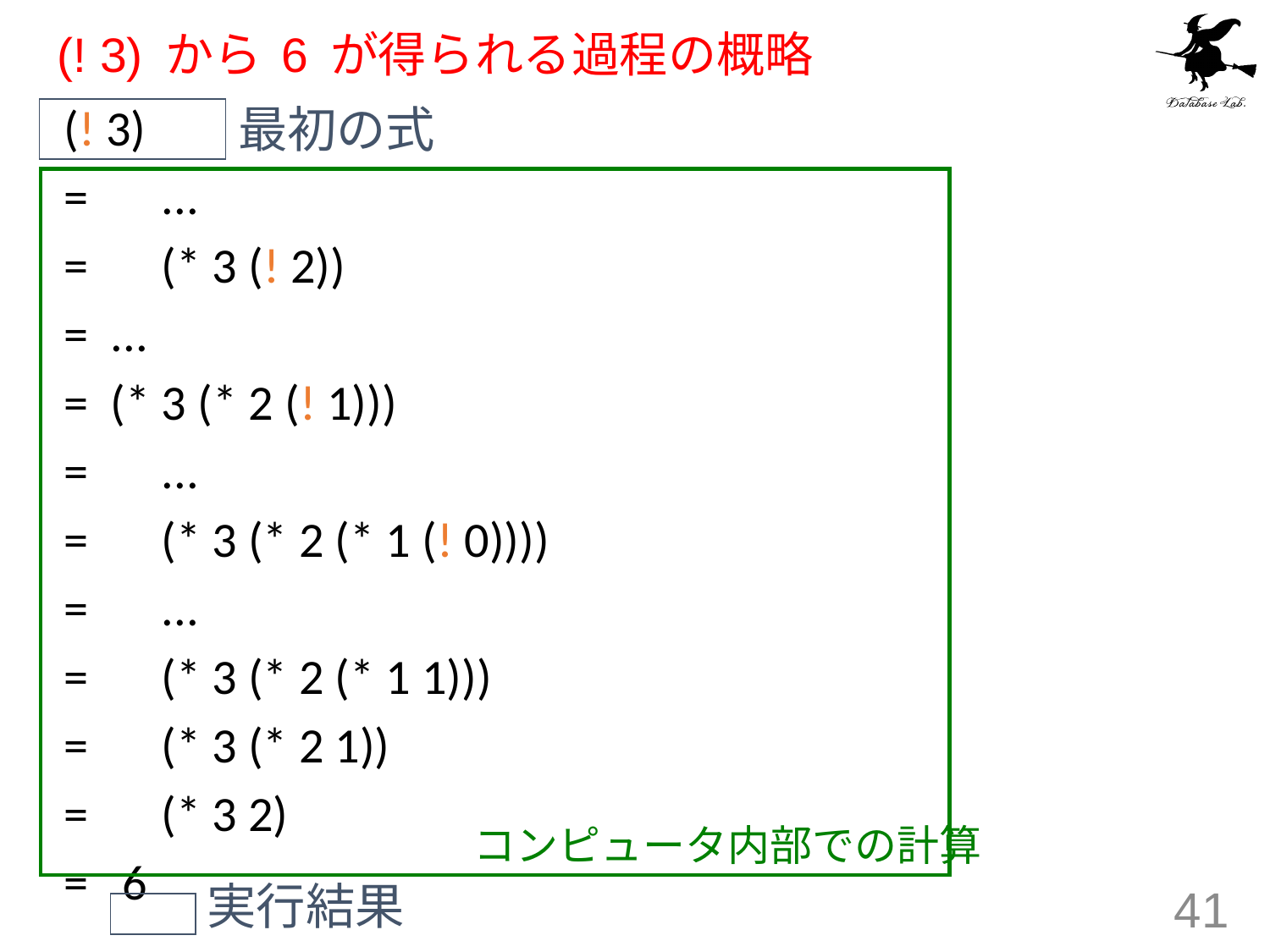

# (! 3) から 6 が得られる過程の概略
最初の式
(! 3)
=　...
=　(* 3 (! 2))
=  ...
=  (* 3 (* 2 (! 1)))
=　...
=　(* 3 (* 2 (* 1 (! 0))))
=　...
=　(* 3 (* 2 (* 1 1)))
=　(* 3 (* 2 1))
=　(* 3 2)
=   6

コンピュータ内部での計算
実行結果
41